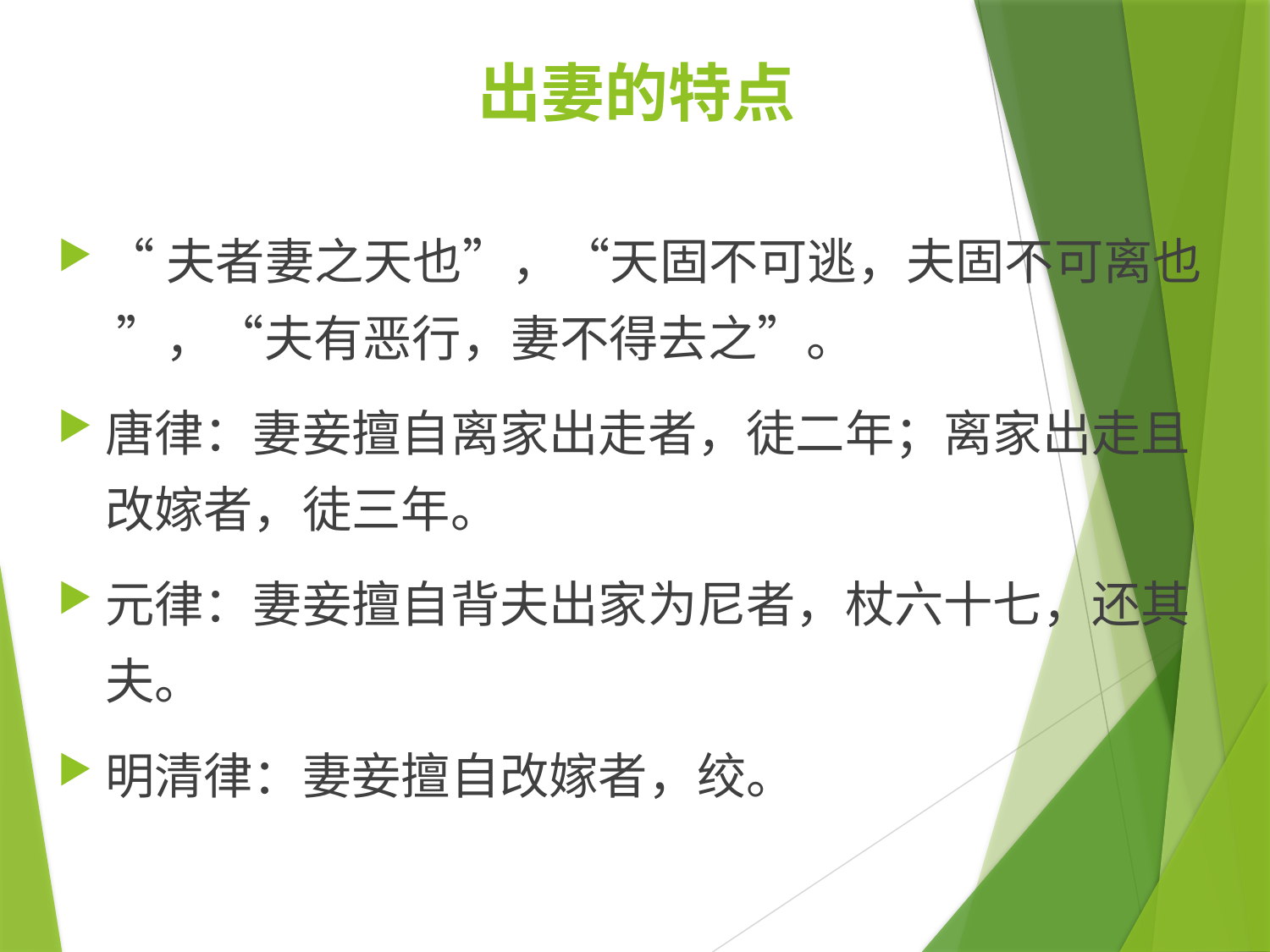

# 出妻的特点
“夫者妻之天也”，“天固不可逃，夫固不可离也 ”，“夫有恶行，妻不得去之”。
唐律：妻妾擅自离家出走者，徒二年；离家出走且改嫁者，徒三年。
元律：妻妾擅自背夫出家为尼者，杖六十七，还其夫。
明清律：妻妾擅自改嫁者，绞。